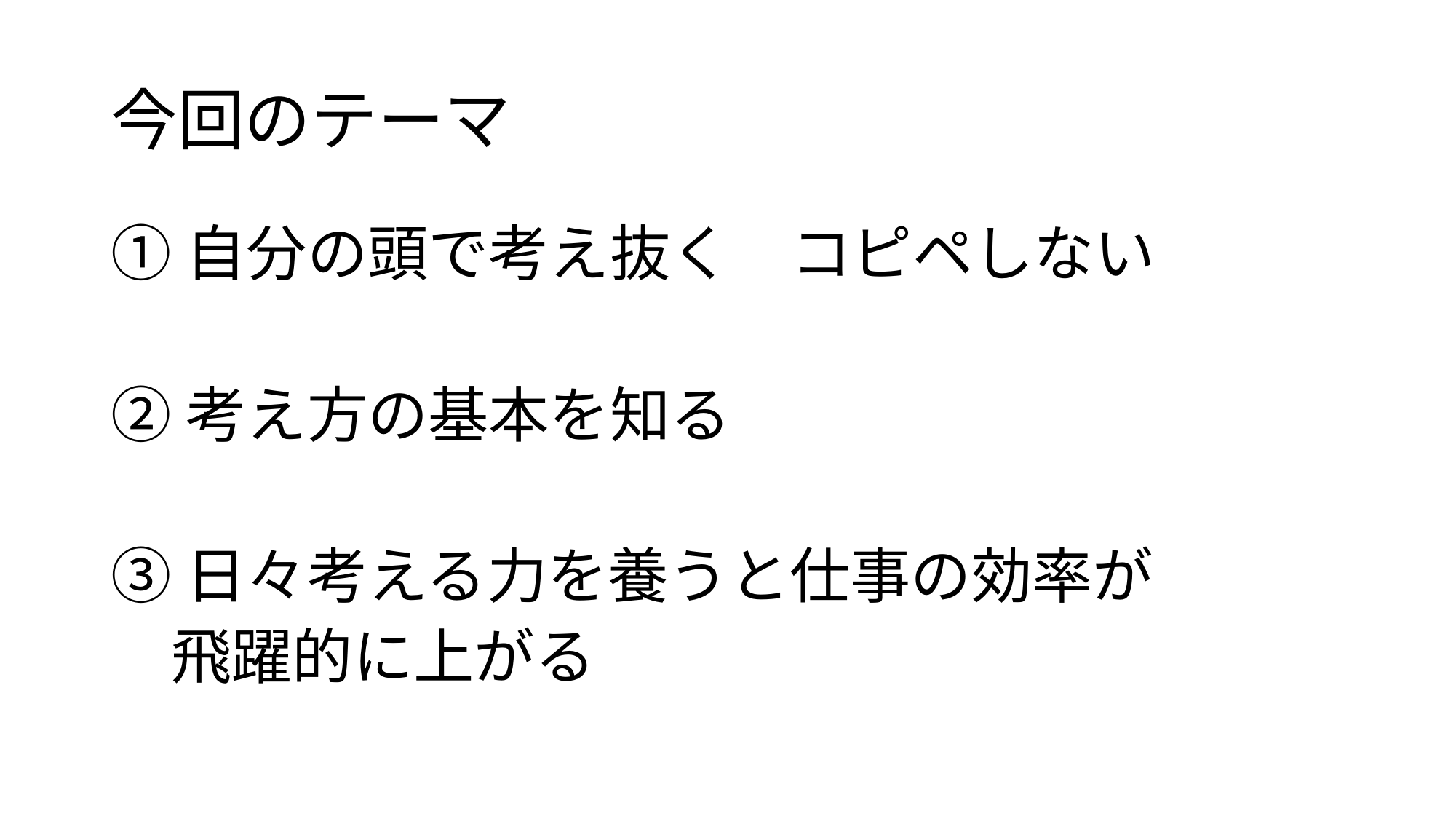

# 今回のテーマ
①自分の頭で考え抜く　コピペしない

②考え方の基本を知る

③日々考える力を養うと仕事の効率が
　飛躍的に上がる